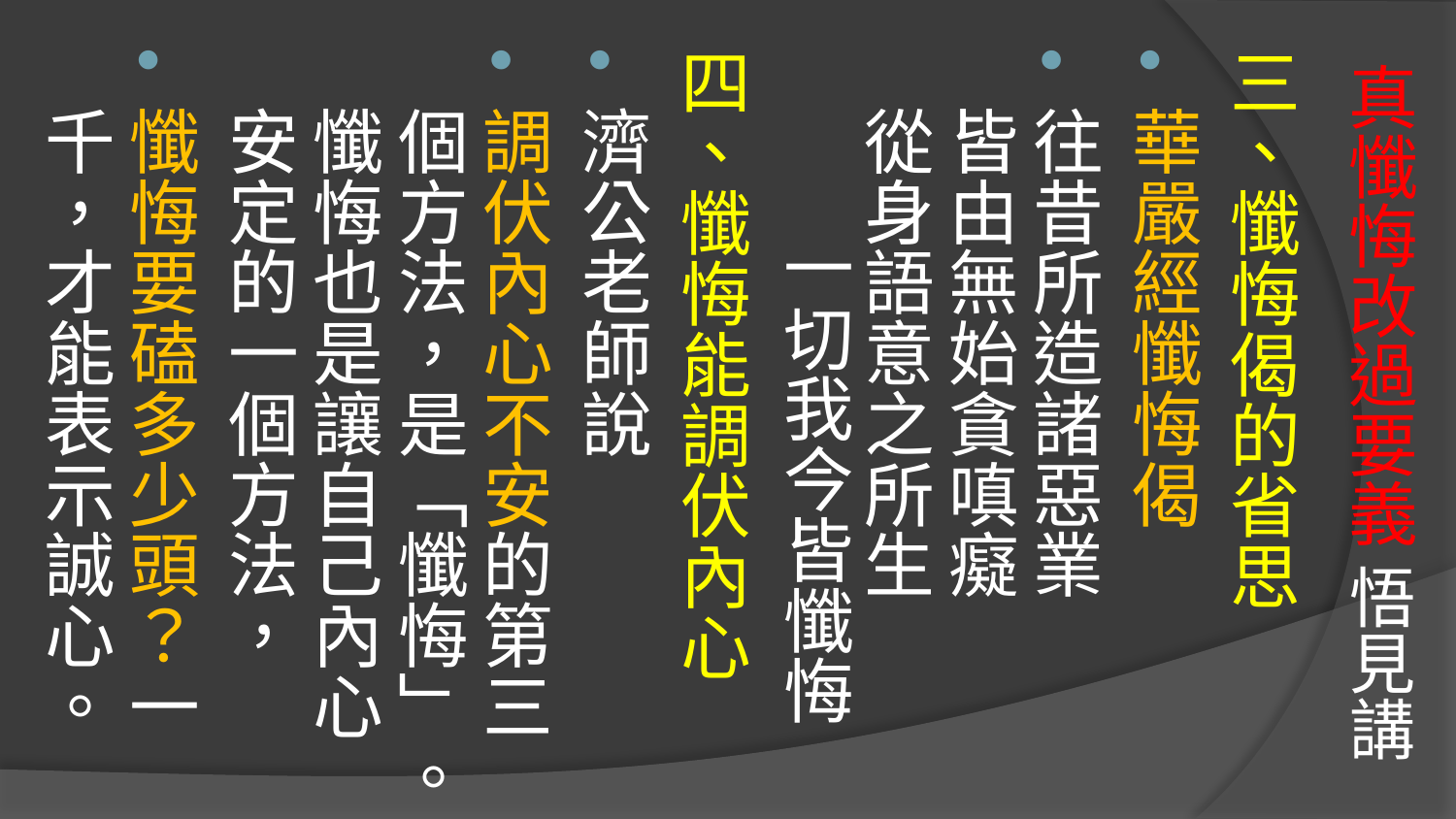

三、懺悔偈的省思
華嚴經懺悔偈
往昔所造諸惡業            皆由無始貪嗔癡 
從身語意之所生                    一切我今皆懺悔
四、懺悔能調伏內心
濟公老師說
調伏內心不安的第三個方法，是「懺悔」。懺悔也是讓自己內心安定的一個方法，
懺悔要磕多少頭？一千，才能表示誠心。
# 真懺悔改過要義 悟見講